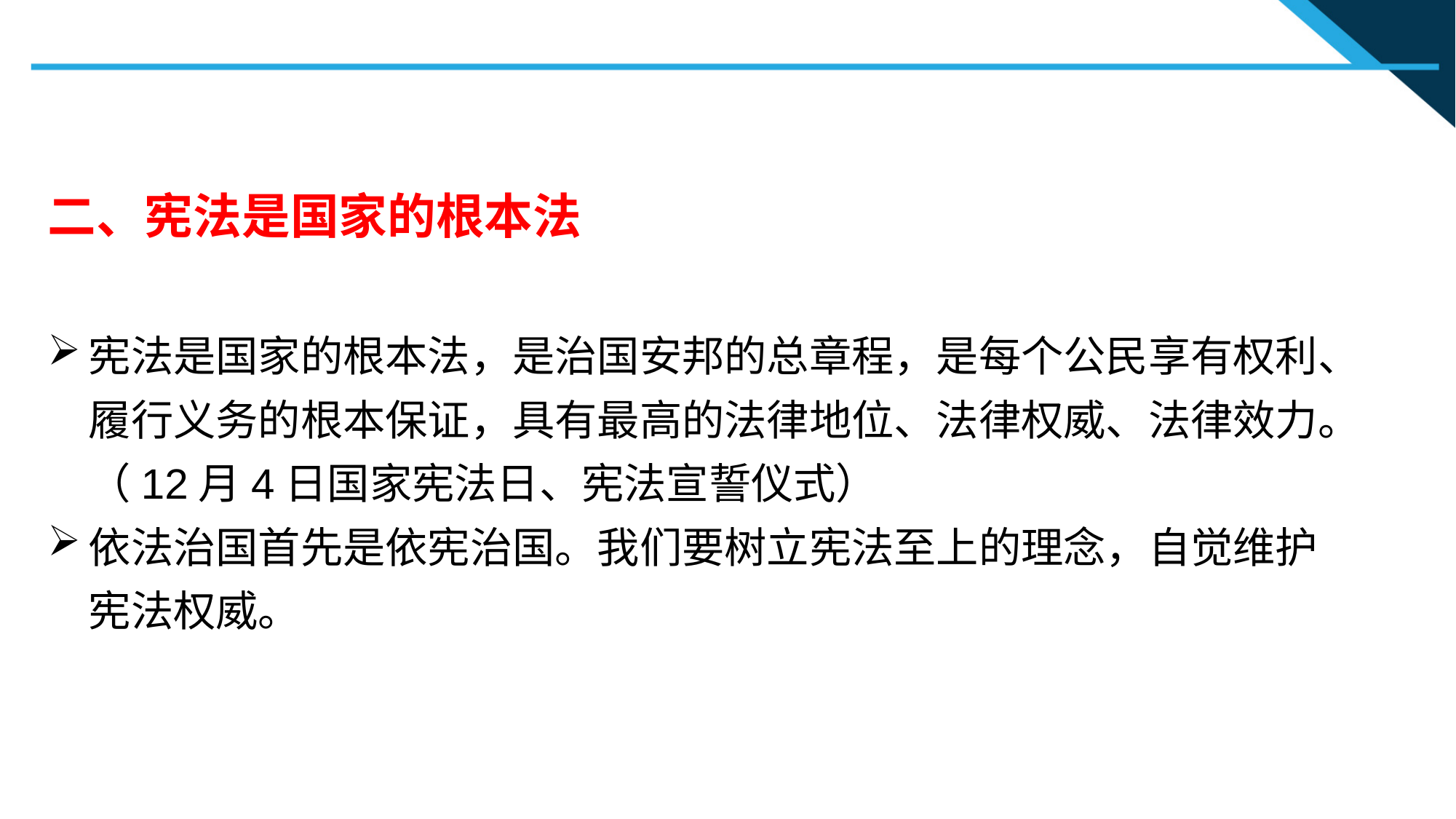

二、宪法是国家的根本法

宪法是国家的根本法，是治国安邦的总章程，是每个公民享有权利、履行义务的根本保证，具有最高的法律地位、法律权威、法律效力。（12月4日国家宪法日、宪法宣誓仪式）
依法治国首先是依宪治国。我们要树立宪法至上的理念，自觉维护宪法权威。